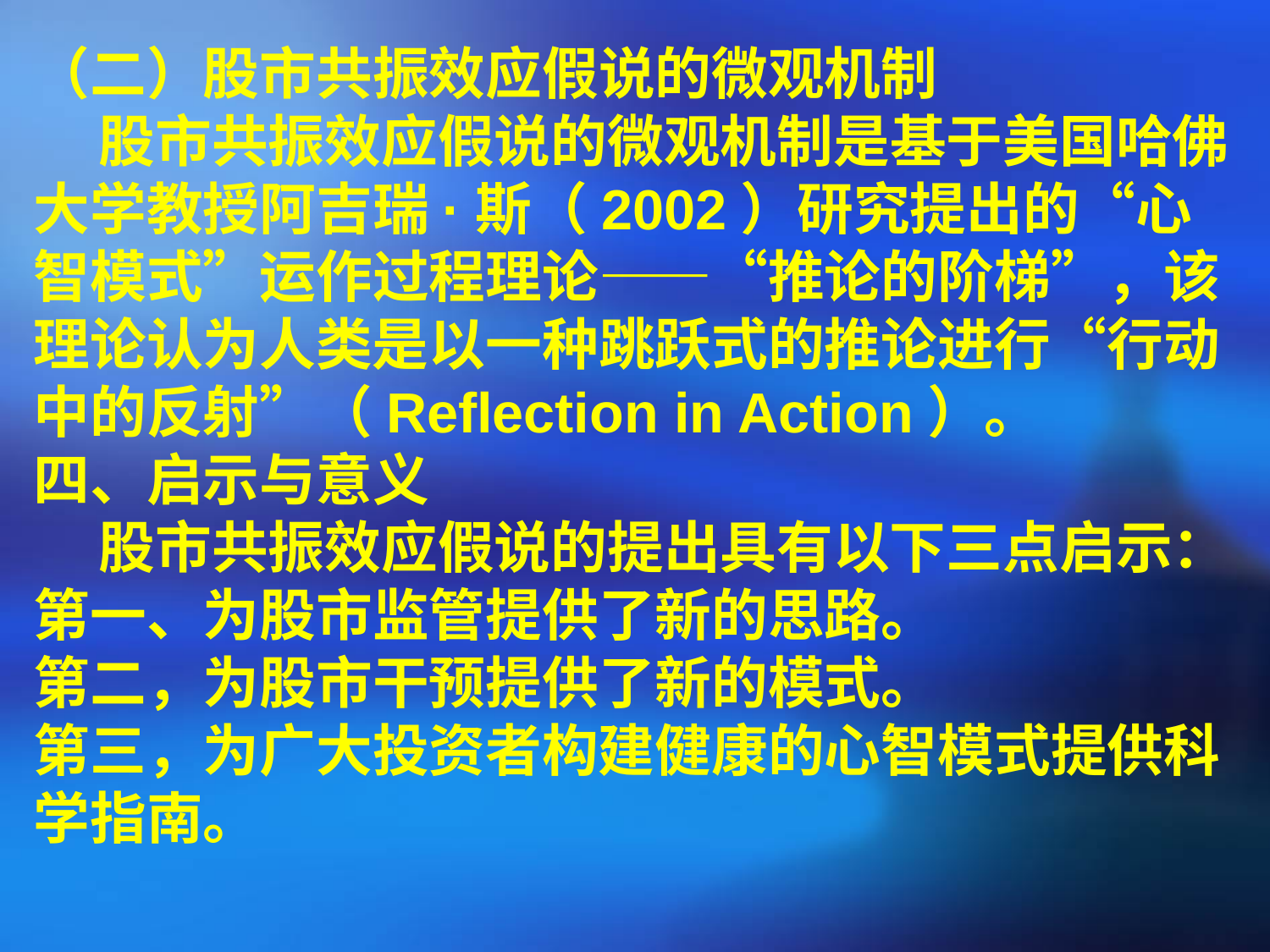

（二）股市共振效应假说的微观机制
    股市共振效应假说的微观机制是基于美国哈佛大学教授阿吉瑞·斯（2002）研究提出的“心智模式”运作过程理论——“推论的阶梯”，该理论认为人类是以一种跳跃式的推论进行“行动中的反射”（Reflection in Action）。
四、启示与意义
    股市共振效应假说的提出具有以下三点启示：
第一、为股市监管提供了新的思路。
第二，为股市干预提供了新的模式。
第三，为广大投资者构建健康的心智模式提供科学指南。